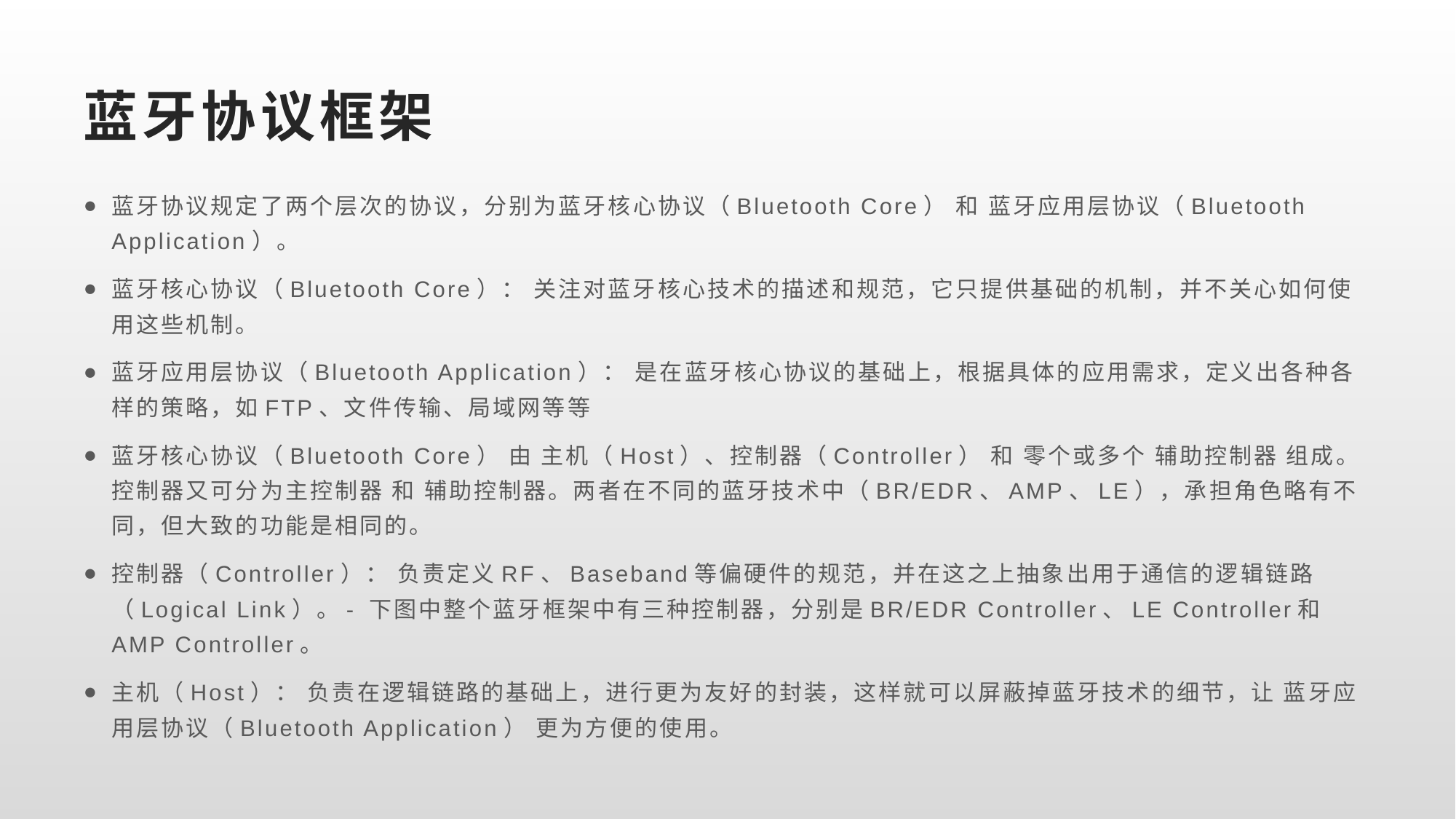

# 蓝牙协议框架
蓝牙协议规定了两个层次的协议，分别为蓝牙核心协议（Bluetooth Core） 和 蓝牙应用层协议（Bluetooth Application）。
蓝牙核心协议（Bluetooth Core）： 关注对蓝牙核心技术的描述和规范，它只提供基础的机制，并不关心如何使用这些机制。
蓝牙应用层协议（Bluetooth Application）： 是在蓝牙核心协议的基础上，根据具体的应用需求，定义出各种各样的策略，如FTP、文件传输、局域网等等
蓝牙核心协议（Bluetooth Core） 由 主机（Host）、控制器（Controller） 和 零个或多个 辅助控制器 组成。控制器又可分为主控制器 和 辅助控制器。两者在不同的蓝牙技术中（BR/EDR、AMP、LE），承担角色略有不同，但大致的功能是相同的。
控制器（Controller）： 负责定义RF、Baseband等偏硬件的规范，并在这之上抽象出用于通信的逻辑链路（Logical Link）。- 下图中整个蓝牙框架中有三种控制器，分别是BR/EDR Controller、LE Controller和AMP Controller。
主机（Host）： 负责在逻辑链路的基础上，进行更为友好的封装，这样就可以屏蔽掉蓝牙技术的细节，让 蓝牙应用层协议（Bluetooth Application） 更为方便的使用。